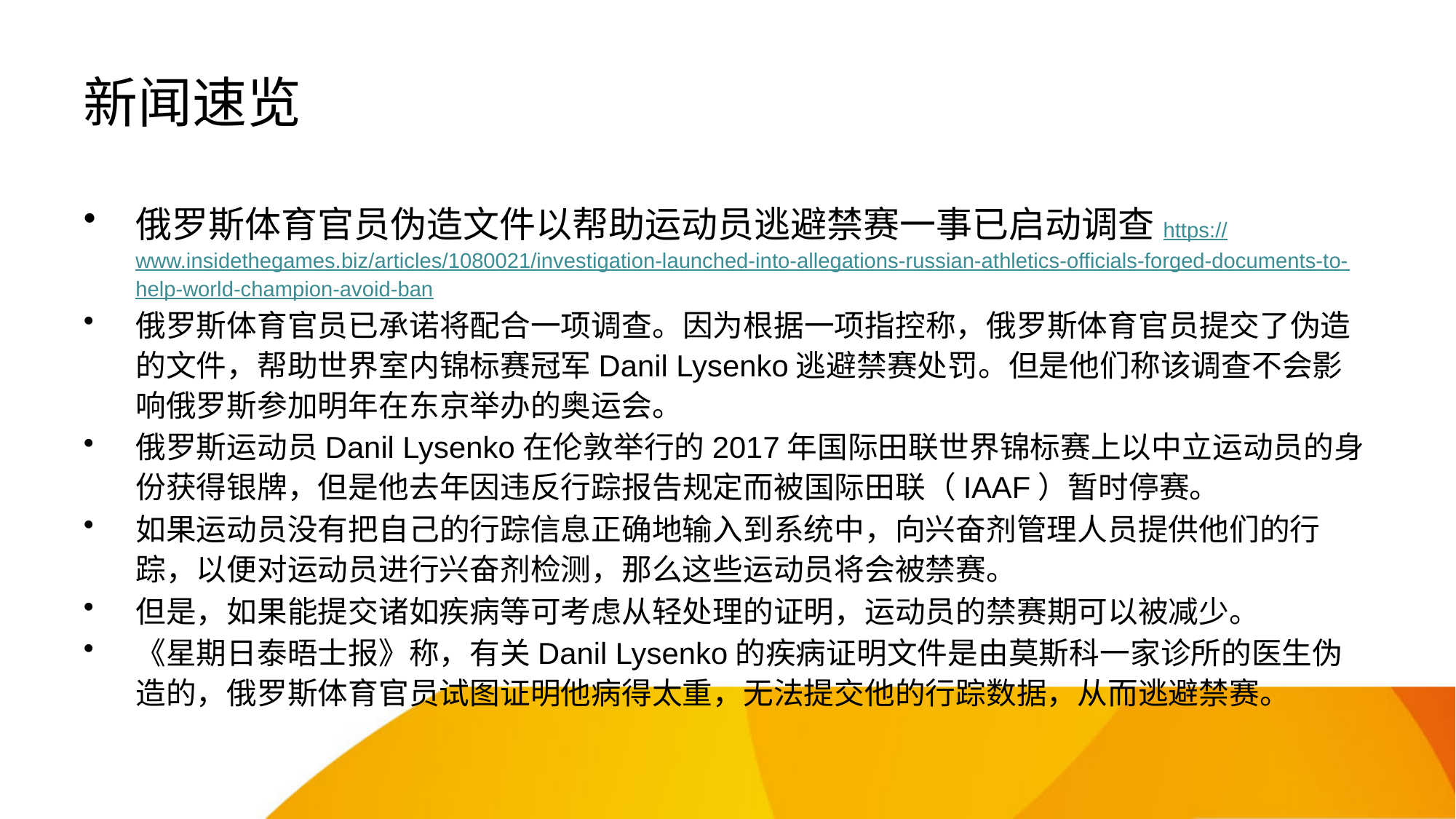

# 新闻速览
俄罗斯体育官员伪造文件以帮助运动员逃避禁赛一事已启动调查https://www.insidethegames.biz/articles/1080021/investigation-launched-into-allegations-russian-athletics-officials-forged-documents-to-help-world-champion-avoid-ban
俄罗斯体育官员已承诺将配合一项调查。因为根据一项指控称，俄罗斯体育官员提交了伪造的文件，帮助世界室内锦标赛冠军Danil Lysenko逃避禁赛处罚。但是他们称该调查不会影响俄罗斯参加明年在东京举办的奥运会。
俄罗斯运动员Danil Lysenko在伦敦举行的2017年国际田联世界锦标赛上以中立运动员的身份获得银牌，但是他去年因违反行踪报告规定而被国际田联（IAAF）暂时停赛。
如果运动员没有把自己的行踪信息正确地输入到系统中，向兴奋剂管理人员提供他们的行踪，以便对运动员进行兴奋剂检测，那么这些运动员将会被禁赛。
但是，如果能提交诸如疾病等可考虑从轻处理的证明，运动员的禁赛期可以被减少。
《星期日泰晤士报》称，有关Danil Lysenko的疾病证明文件是由莫斯科一家诊所的医生伪造的，俄罗斯体育官员试图证明他病得太重，无法提交他的行踪数据，从而逃避禁赛。